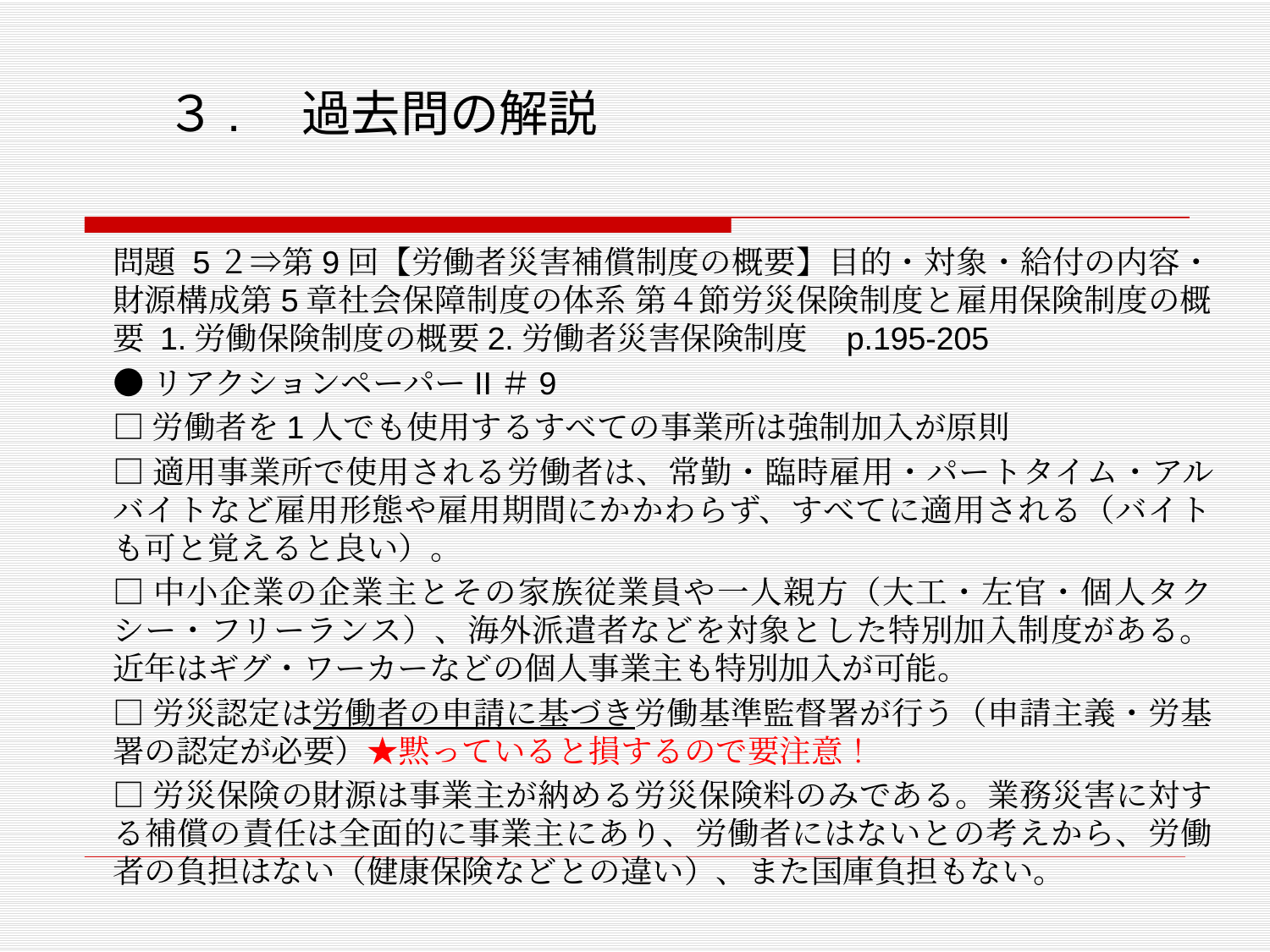

# ３.　過去問の解説
問題 5２⇒第9回【労働者災害補償制度の概要】目的・対象・給付の内容・財源構成第5章社会保障制度の体系 第４節労災保険制度と雇用保険制度の概要 1.労働保険制度の概要2.労働者災害保険制度　p.195-205
●リアクションペーパーII＃9
□労働者を1人でも使用するすべての事業所は強制加入が原則
□適用事業所で使用される労働者は、常勤・臨時雇用・パートタイム・アルバイトなど雇用形態や雇用期間にかかわらず、すべてに適用される（バイトも可と覚えると良い）。
□中小企業の企業主とその家族従業員や一人親方（大工・左官・個人タクシー・フリーランス）、海外派遣者などを対象とした特別加入制度がある。近年はギグ・ワーカーなどの個人事業主も特別加入が可能。
□労災認定は労働者の申請に基づき労働基準監督署が行う（申請主義・労基署の認定が必要）★黙っていると損するので要注意！
□労災保険の財源は事業主が納める労災保険料のみである。業務災害に対する補償の責任は全面的に事業主にあり、労働者にはないとの考えから、労働者の負担はない（健康保険などとの違い）、また国庫負担もない。